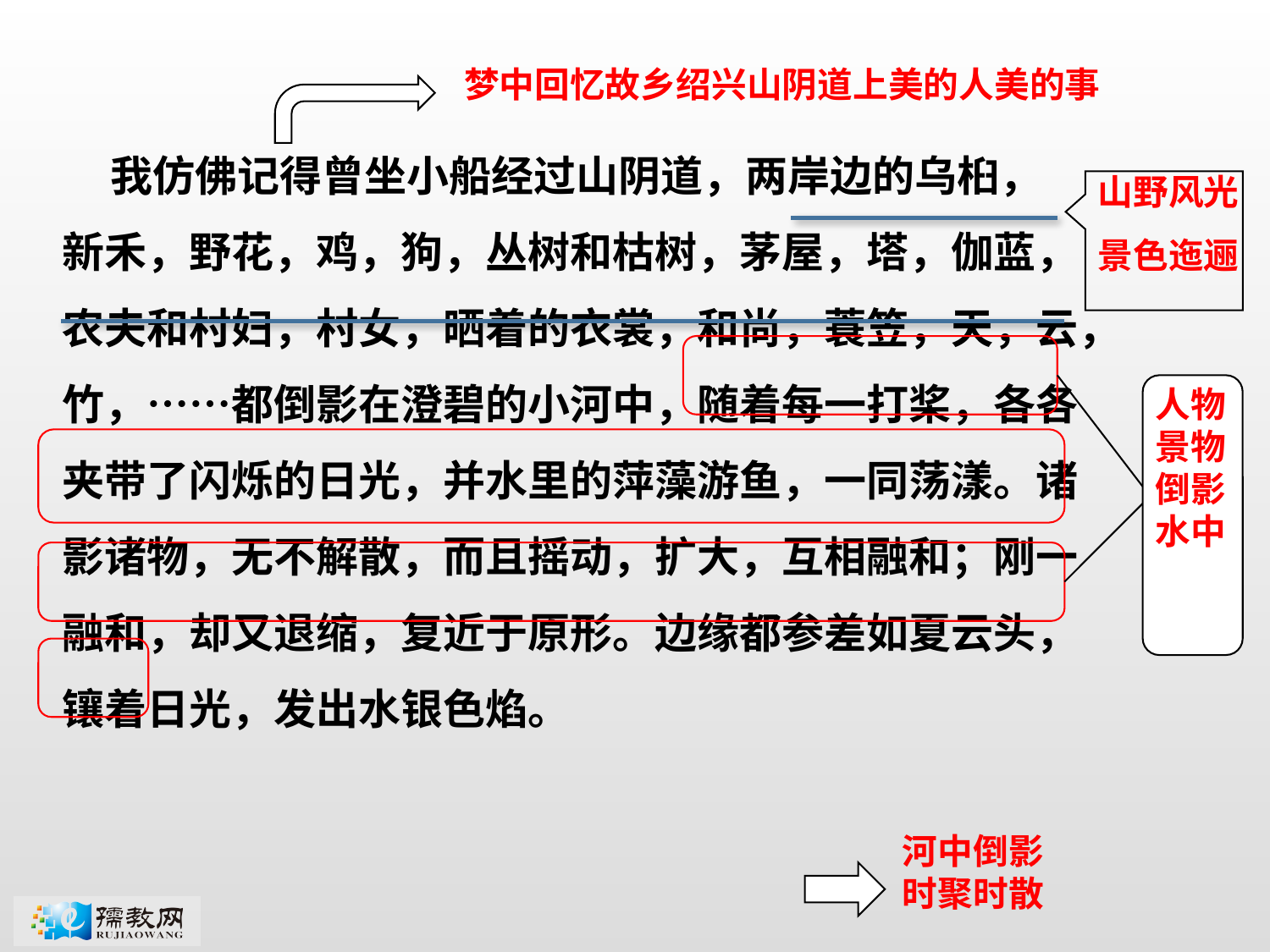

梦中回忆故乡绍兴山阴道上美的人美的事

    我仿佛记得曾坐小船经过山阴道，两岸边的乌桕，新禾，野花，鸡，狗，丛树和枯树，茅屋，塔，伽蓝，农夫和村妇，村女，晒着的衣裳，和尚，蓑笠，天，云，竹，……都倒影在澄碧的小河中，随着每一打桨，各各夹带了闪烁的日光，并水里的萍藻游鱼，一同荡漾。诸影诸物，无不解散，而且摇动，扩大，互相融和；刚一融和，却又退缩，复近于原形。边缘都参差如夏云头，镶着日光，发出水银色焰。
山野风光
景色迤逦

人物
景物
倒影
水中

河中倒影
时聚时散